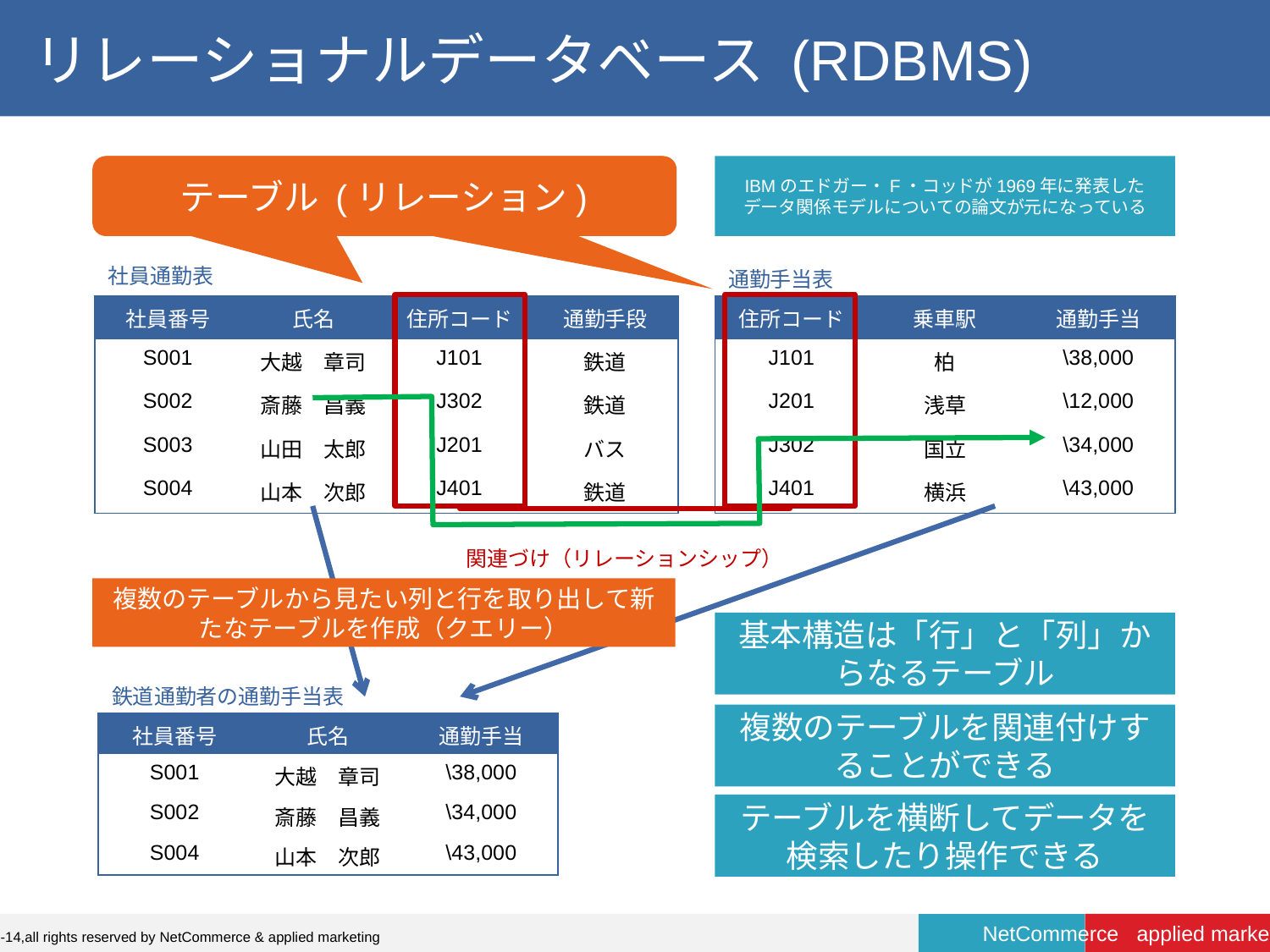

# リレーショナルデータベース (RDBMS)
テーブル (リレーション)

IBMのエドガー・F・コッドが1969年に発表したデータ関係モデルについての論文が元になっている
社員通勤表
通勤手当表

| 社員番号 | 氏名 | 住所コード | 通勤手段 |
| --- | --- | --- | --- |
| S001 | 大越　章司 | J101 | 鉄道 |
| S002 | 斎藤　昌義 | J302 | 鉄道 |
| S003 | 山田　太郎 | J201 | バス |
| S004 | 山本　次郎 | J401 | 鉄道 |
| 住所コード | 乗車駅 | 通勤手当 |
| --- | --- | --- |
| J101 | 柏 | \38,000 |
| J201 | 浅草 | \12,000 |
| J302 | 国立 | \34,000 |
| J401 | 横浜 | \43,000 |

関連づけ（リレーションシップ）
複数のテーブルから見たい列と行を取り出して新たなテーブルを作成（クエリー）
基本構造は「行」と「列」からなるテーブル
鉄道通勤者の通勤手当表
複数のテーブルを関連付けすることができる
| 社員番号 | 氏名 | 通勤手当 |
| --- | --- | --- |
| S001 | 大越　章司 | \38,000 |
| S002 | 斎藤　昌義 | \34,000 |
| S004 | 山本　次郎 | \43,000 |
テーブルを横断してデータを検索したり操作できる